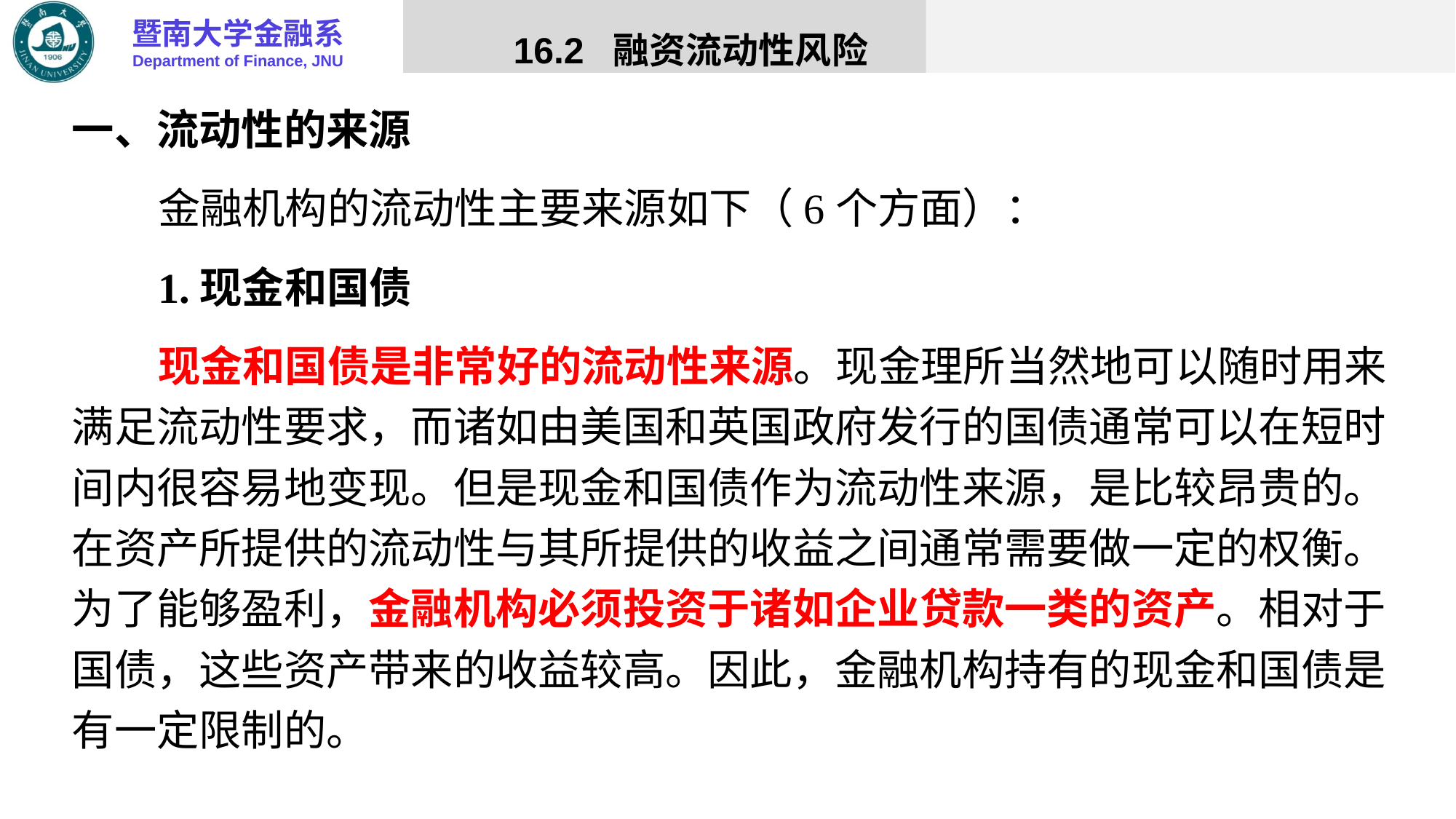

16.2  融资流动性风险
一、流动性的来源
金融机构的流动性主要来源如下（6个方面）：
1.现金和国债
现金和国债是非常好的流动性来源。现金理所当然地可以随时用来满足流动性要求，而诸如由美国和英国政府发行的国债通常可以在短时间内很容易地变现。但是现金和国债作为流动性来源，是比较昂贵的。在资产所提供的流动性与其所提供的收益之间通常需要做一定的权衡。为了能够盈利，金融机构必须投资于诸如企业贷款一类的资产。相对于国债，这些资产带来的收益较高。因此，金融机构持有的现金和国债是有一定限制的。